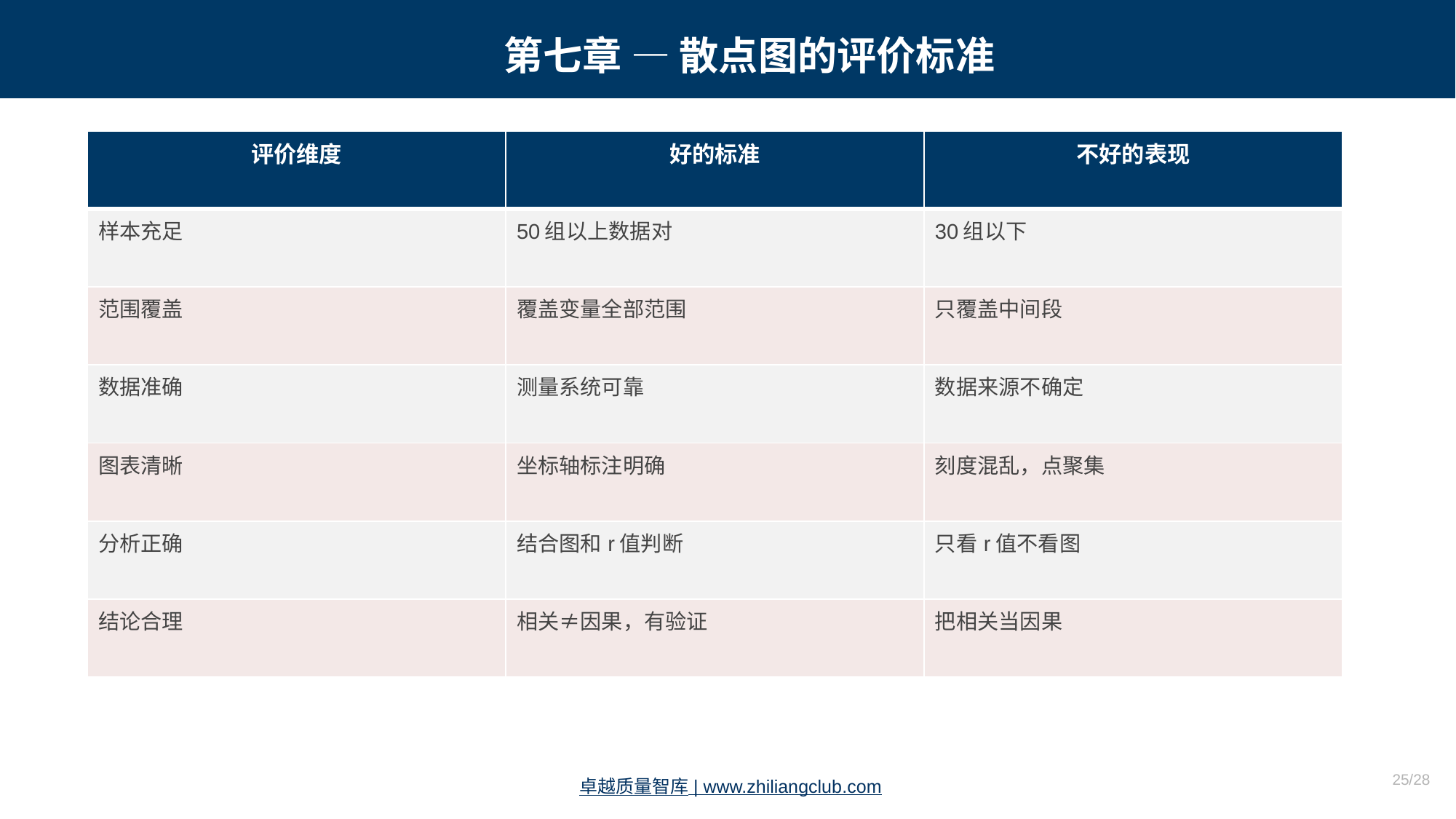

第七章 — 散点图的评价标准
| 评价维度 | 好的标准 | 不好的表现 |
| --- | --- | --- |
| 样本充足 | 50组以上数据对 | 30组以下 |
| 范围覆盖 | 覆盖变量全部范围 | 只覆盖中间段 |
| 数据准确 | 测量系统可靠 | 数据来源不确定 |
| 图表清晰 | 坐标轴标注明确 | 刻度混乱，点聚集 |
| 分析正确 | 结合图和r值判断 | 只看r值不看图 |
| 结论合理 | 相关≠因果，有验证 | 把相关当因果 |
25/28